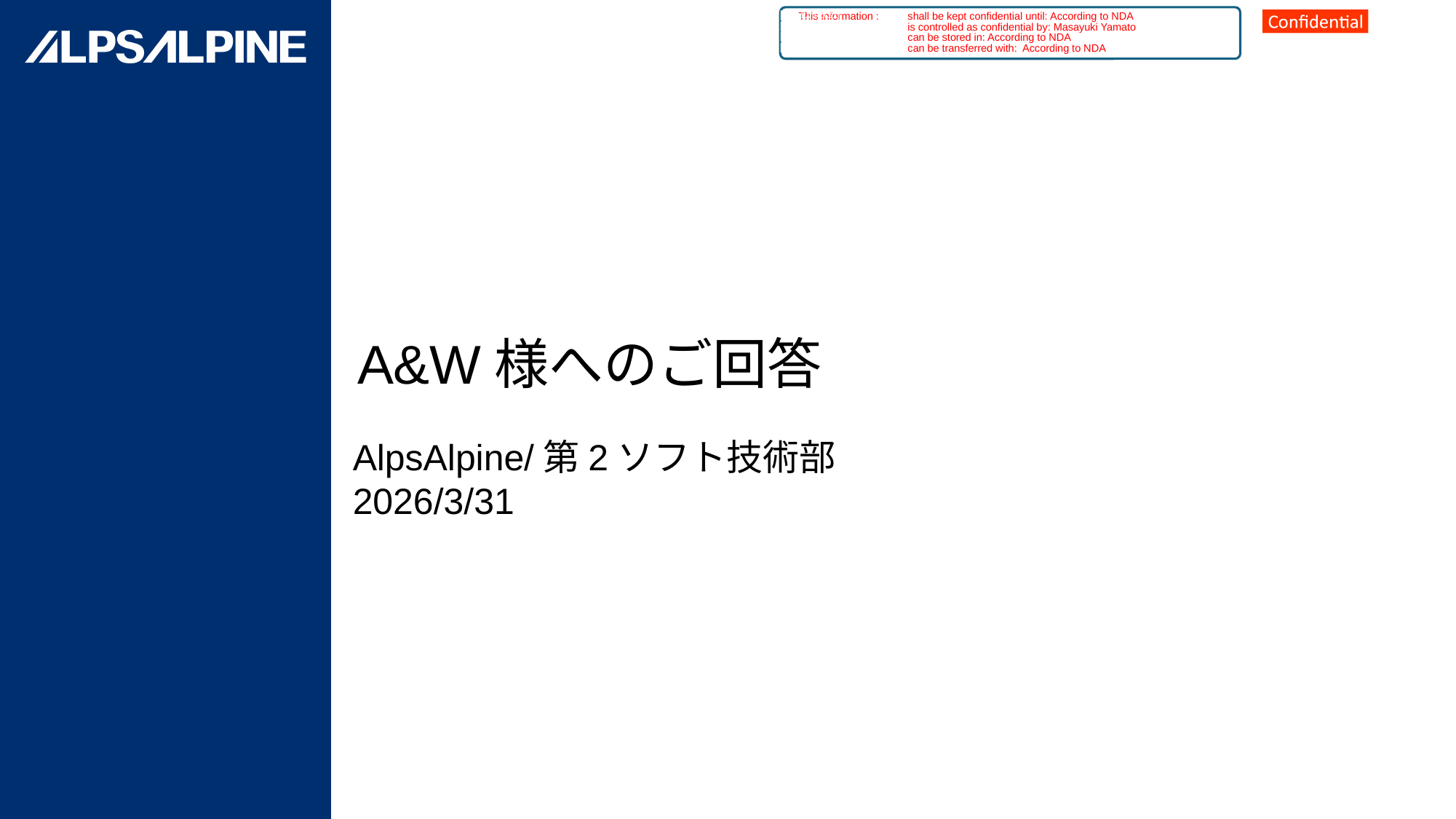

[ 2030/12/31]
[ Masayuki Yamato]
[ According to NDA]
[ According to NDA]
# A&W様へのご回答
AlpsAlpine/第2ソフト技術部
2026/3/31